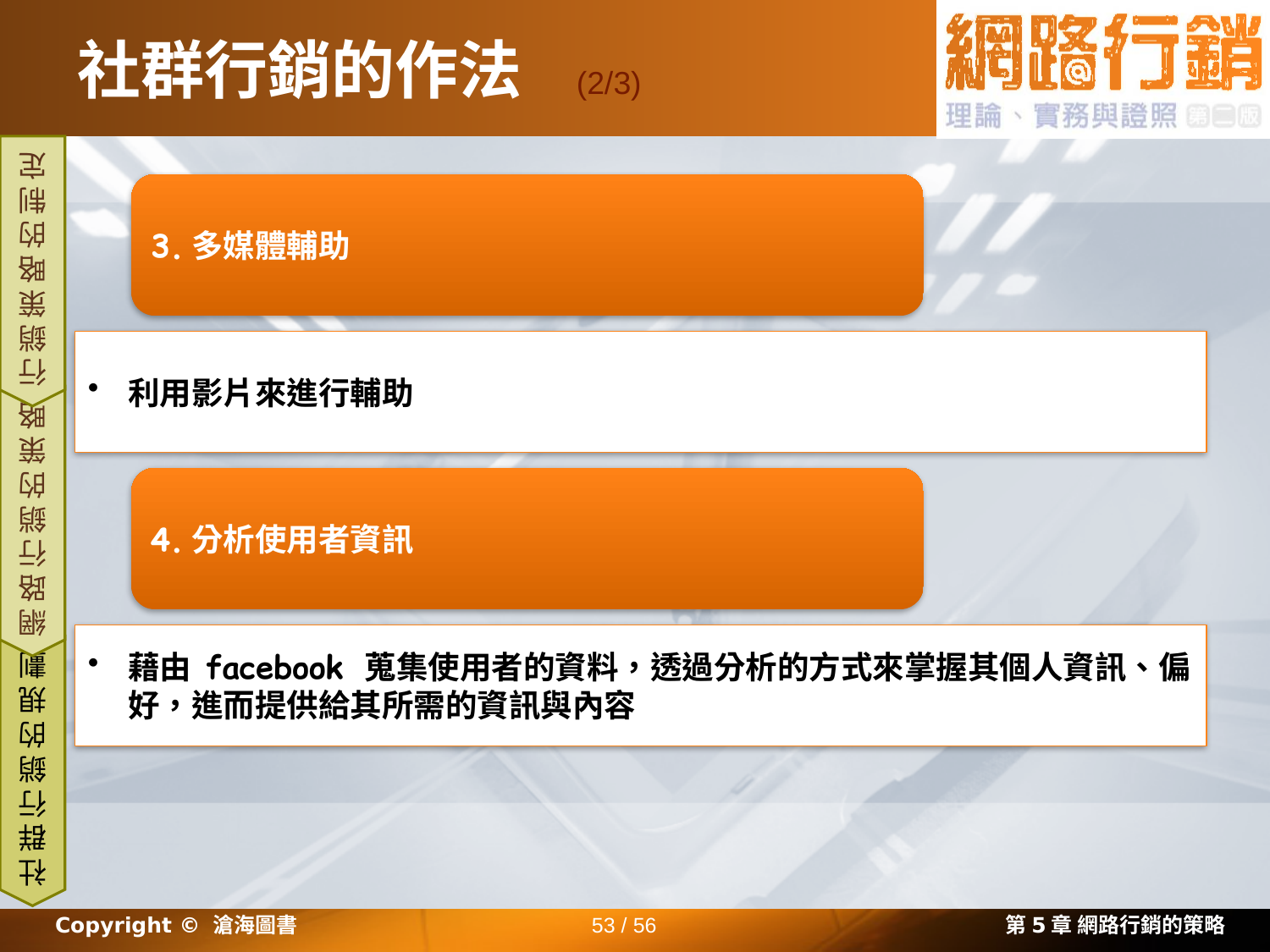

# 社群行銷的作法
(2/3)
3.多媒體輔助
藉由 facebook 蒐集使用者的資料，透過分析的方式來掌握其個人資訊、偏好，進而提供給其所需的資訊與內容
利用影片來進行輔助
4.分析使用者資訊
行銷策略的制定
網路行銷的策略
社群行銷的規劃
Copyright © 滄海圖書
53 / 56
第5章 網路行銷的策略